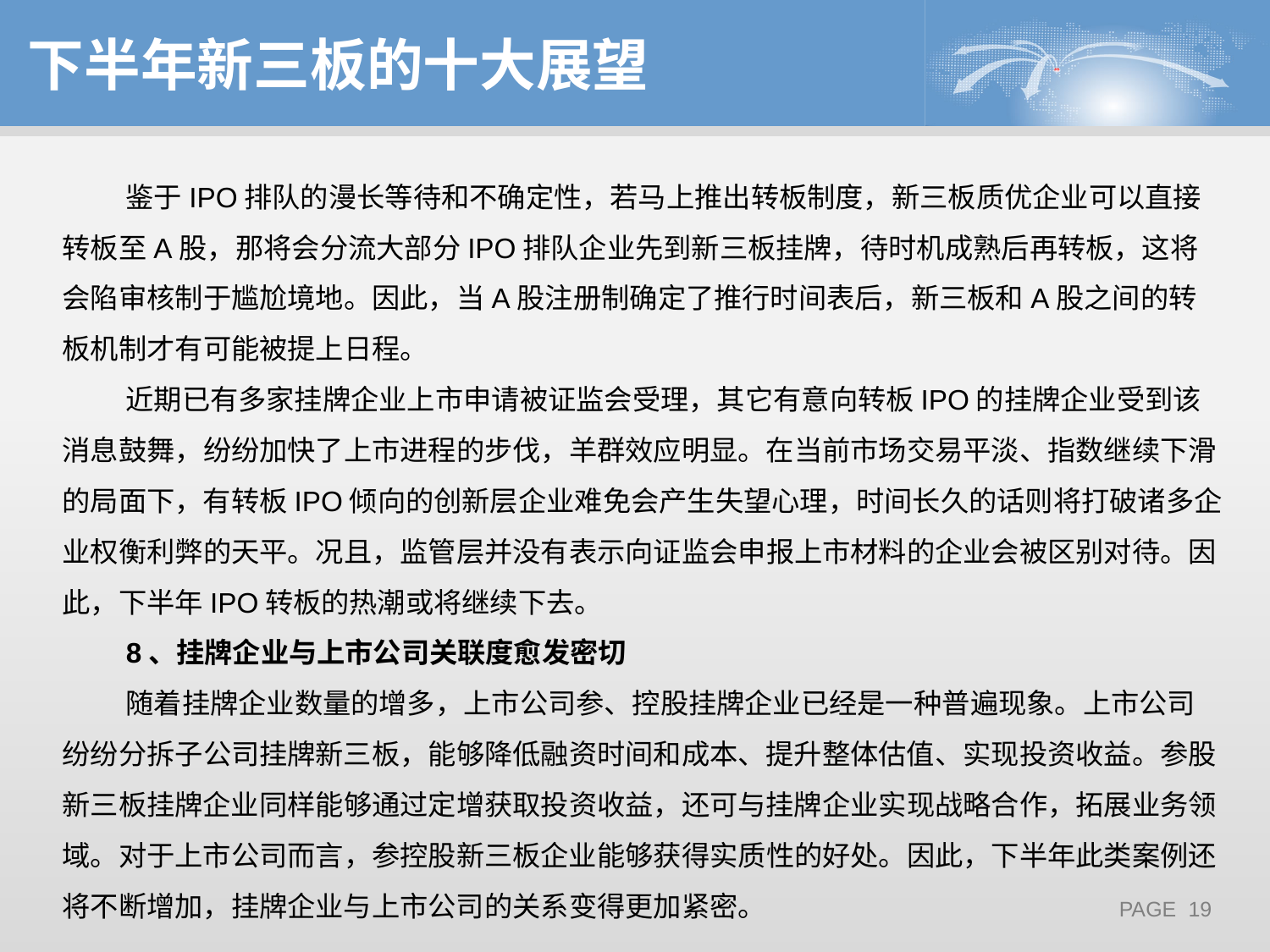

下半年新三板的十大展望
鉴于IPO排队的漫长等待和不确定性，若马上推出转板制度，新三板质优企业可以直接转板至A股，那将会分流大部分IPO排队企业先到新三板挂牌，待时机成熟后再转板，这将会陷审核制于尴尬境地。因此，当A股注册制确定了推行时间表后，新三板和A股之间的转板机制才有可能被提上日程。
近期已有多家挂牌企业上市申请被证监会受理，其它有意向转板IPO的挂牌企业受到该消息鼓舞，纷纷加快了上市进程的步伐，羊群效应明显。在当前市场交易平淡、指数继续下滑的局面下，有转板IPO倾向的创新层企业难免会产生失望心理，时间长久的话则将打破诸多企业权衡利弊的天平。况且，监管层并没有表示向证监会申报上市材料的企业会被区别对待。因此，下半年IPO转板的热潮或将继续下去。
8、挂牌企业与上市公司关联度愈发密切
随着挂牌企业数量的增多，上市公司参、控股挂牌企业已经是一种普遍现象。上市公司纷纷分拆子公司挂牌新三板，能够降低融资时间和成本、提升整体估值、实现投资收益。参股新三板挂牌企业同样能够通过定增获取投资收益，还可与挂牌企业实现战略合作，拓展业务领域。对于上市公司而言，参控股新三板企业能够获得实质性的好处。因此，下半年此类案例还将不断增加，挂牌企业与上市公司的关系变得更加紧密。